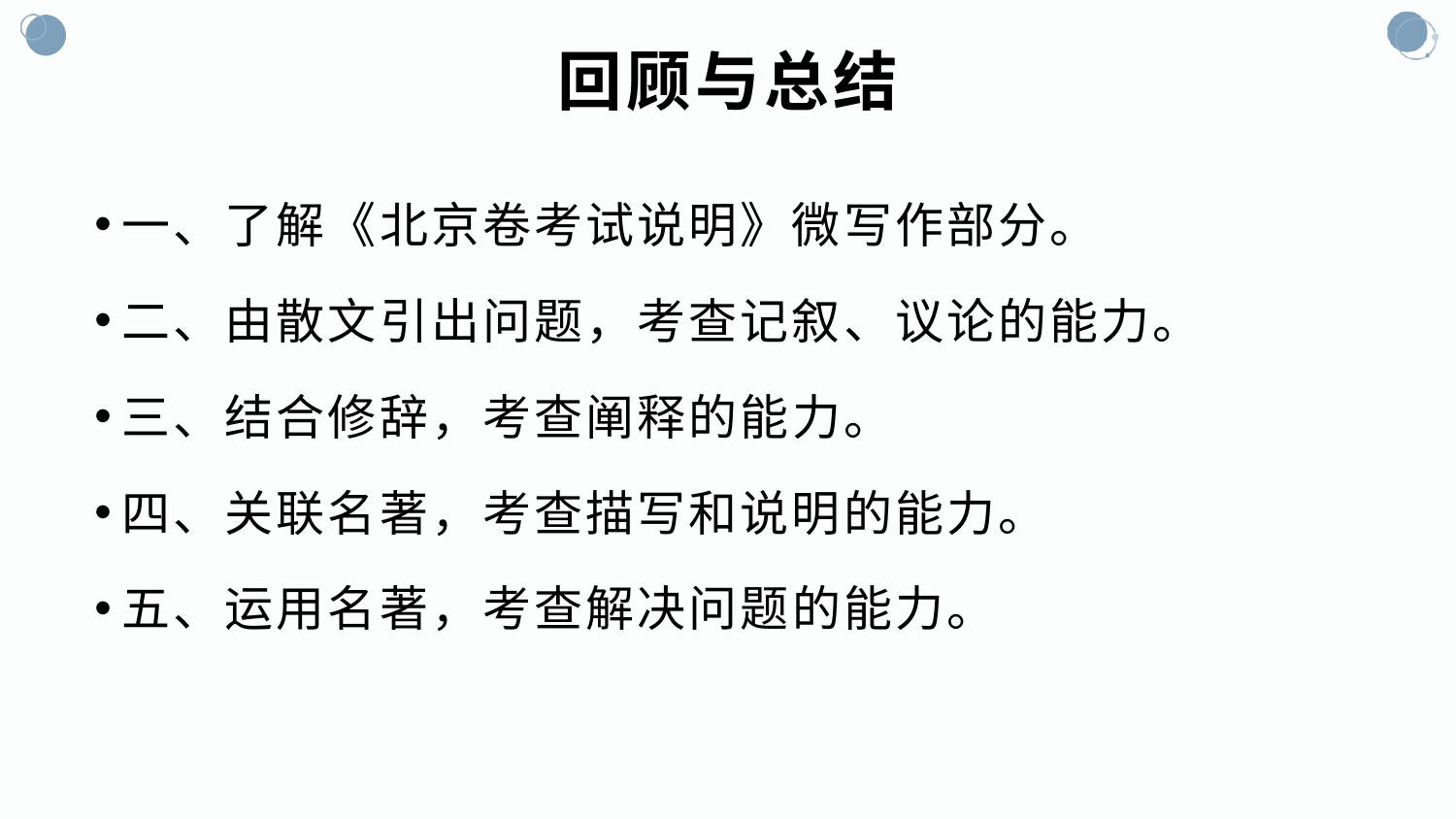

# 回顾与总结
一、了解《北京卷考试说明》微写作部分。
二、由散文引出问题，考查记叙、议论的能力。
三、结合修辞，考查阐释的能力。
四、关联名著，考查描写和说明的能力。
五、运用名著，考查解决问题的能力。